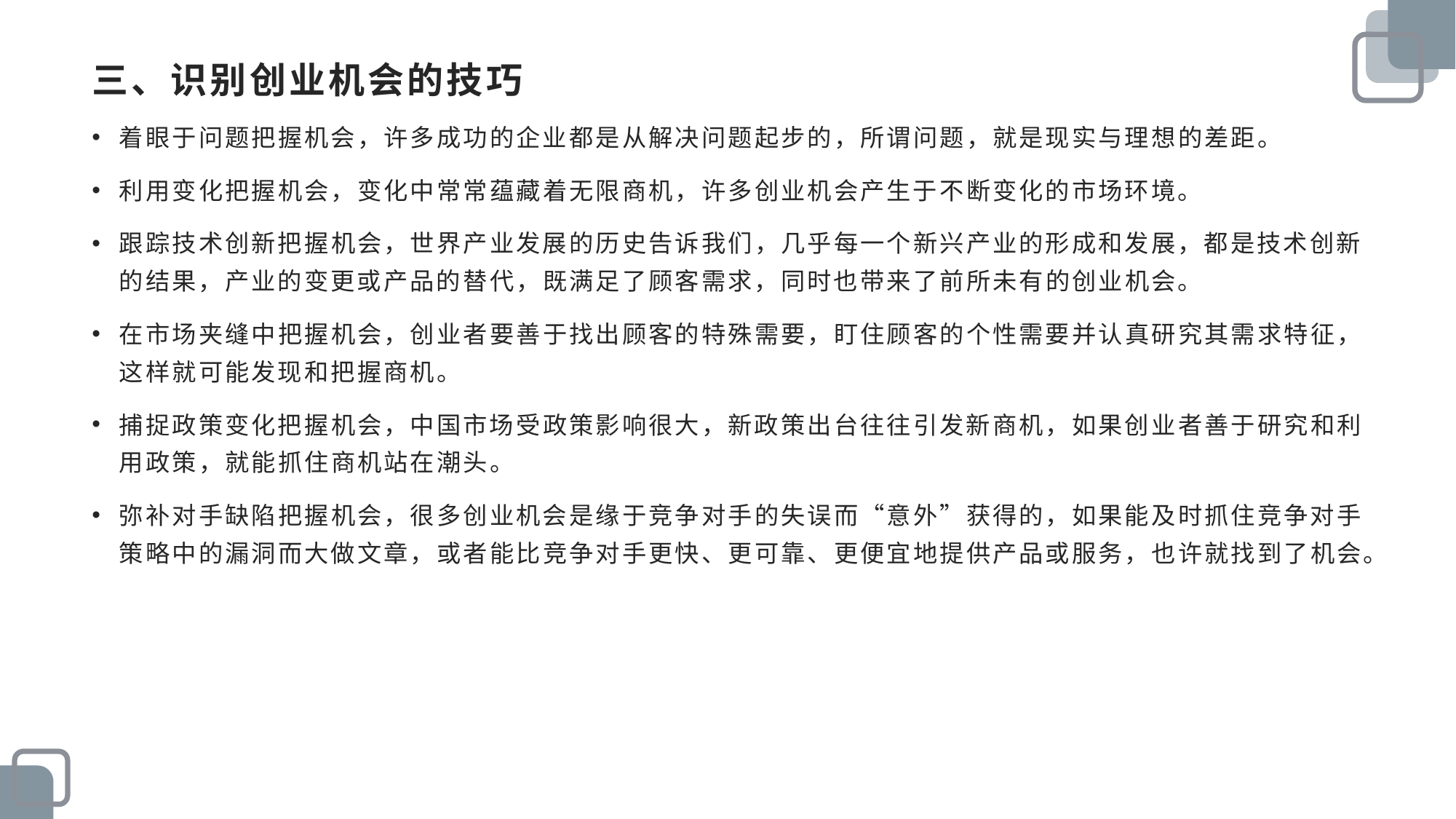

# 三、识别创业机会的技巧
着眼于问题把握机会，许多成功的企业都是从解决问题起步的，所谓问题，就是现实与理想的差距。
利用变化把握机会，变化中常常蕴藏着无限商机，许多创业机会产生于不断变化的市场环境。
跟踪技术创新把握机会，世界产业发展的历史告诉我们，几乎每一个新兴产业的形成和发展，都是技术创新的结果，产业的变更或产品的替代，既满足了顾客需求，同时也带来了前所未有的创业机会。
在市场夹缝中把握机会，创业者要善于找出顾客的特殊需要，盯住顾客的个性需要并认真研究其需求特征，这样就可能发现和把握商机。
捕捉政策变化把握机会，中国市场受政策影响很大，新政策出台往往引发新商机，如果创业者善于研究和利用政策，就能抓住商机站在潮头。
弥补对手缺陷把握机会，很多创业机会是缘于竞争对手的失误而“意外”获得的，如果能及时抓住竞争对手策略中的漏洞而大做文章，或者能比竞争对手更快、更可靠、更便宜地提供产品或服务，也许就找到了机会。